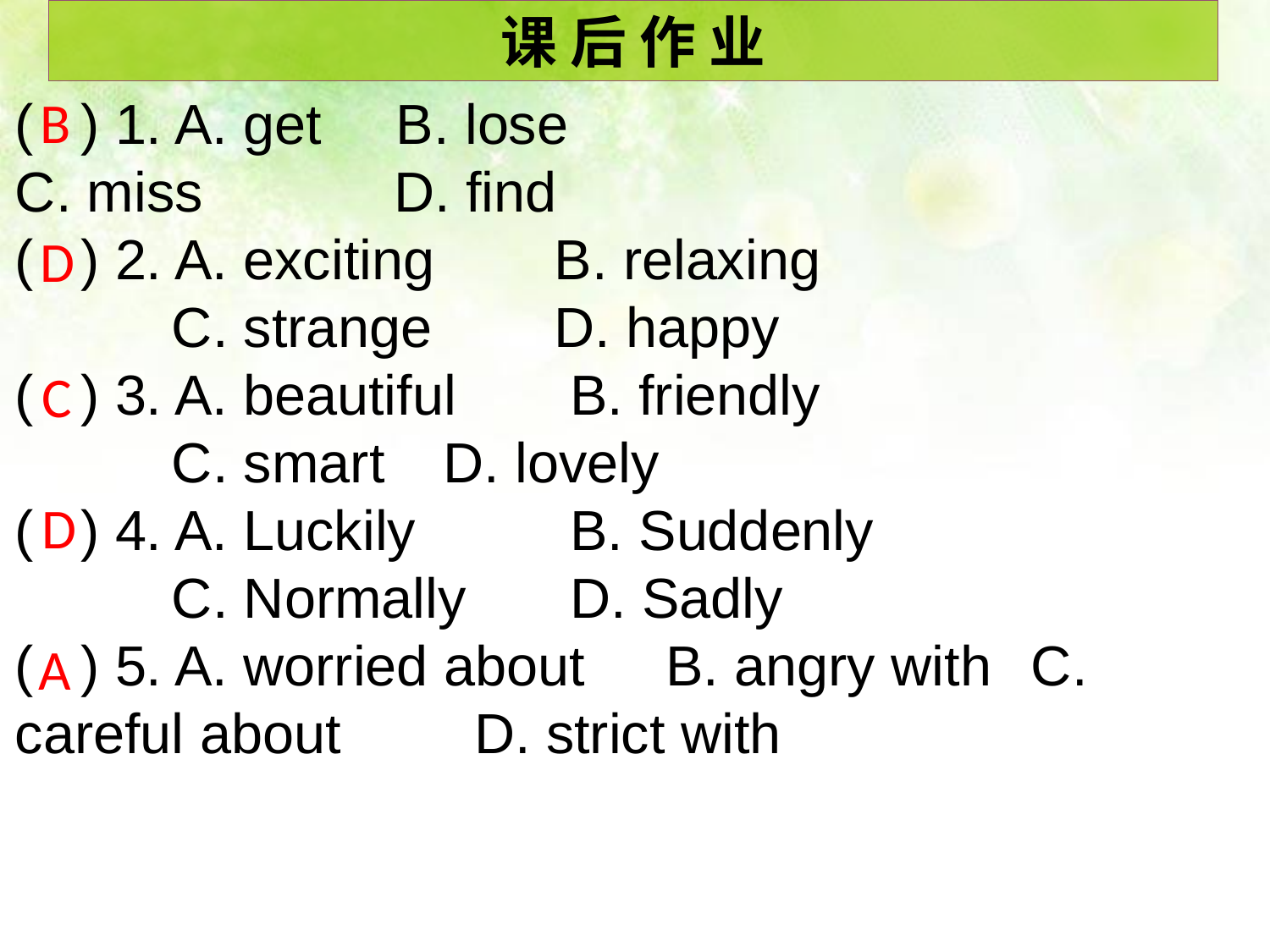

课 后 作 业
B
(   ) 1. A. get	B. lose
C. miss	        D. find
(   ) 2. A. exciting	  B. relaxing
          C. strange	  D. happy
(   ) 3. A. beautiful	   B. friendly
          C. smart	   D. lovely
(   ) 4. A. Luckily	   B. Suddenly
          C. Normally	   D. Sadly
(   ) 5. A. worried about	 B. angry with	C. careful about	     D. strict with
D
C
D
A